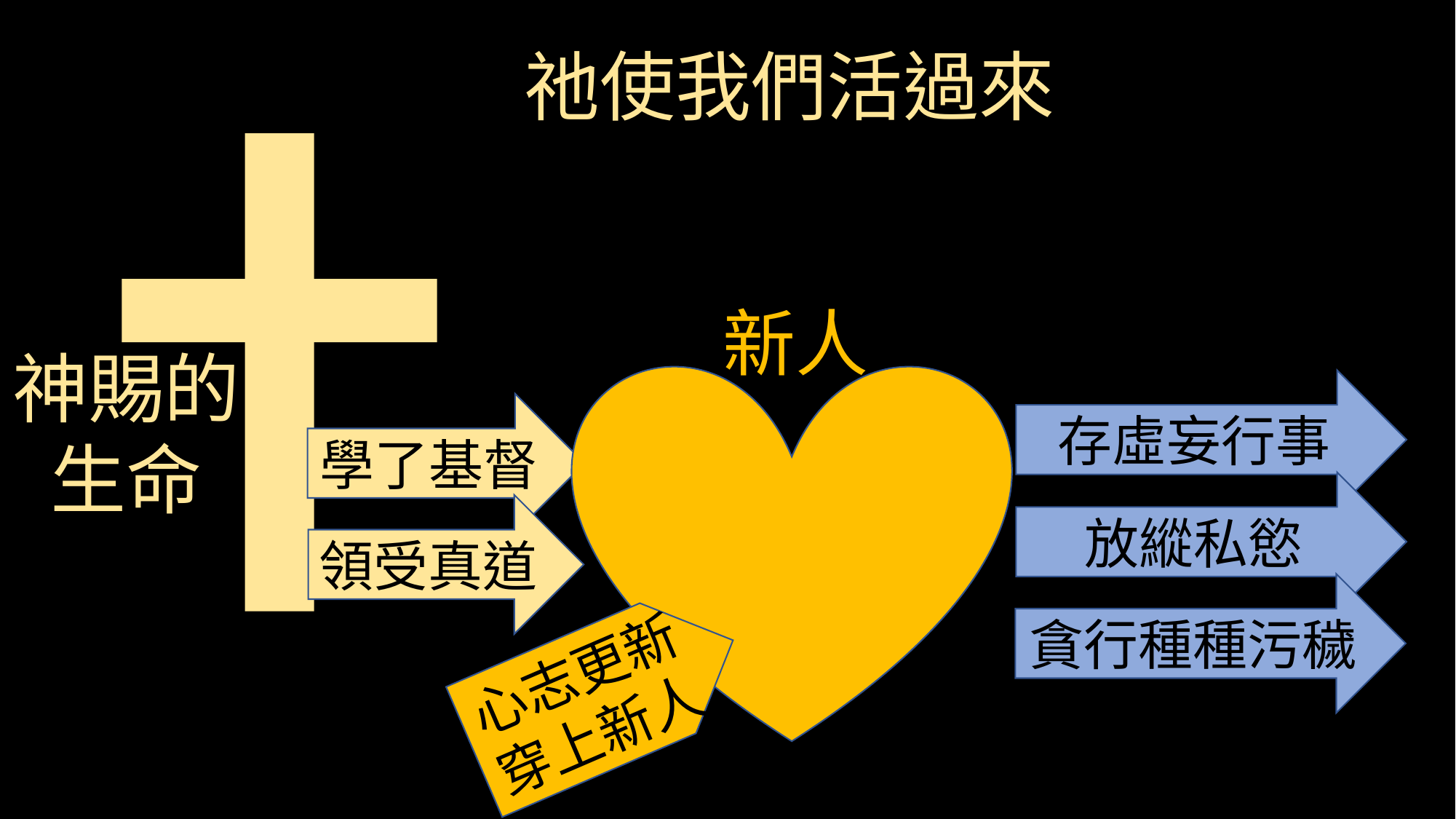

祂使我們活過來

新人
神賜的生命

存虛妄行事
學了基督
放縱私慾
領受真道
貪行種種污穢
心志更新
穿上新人